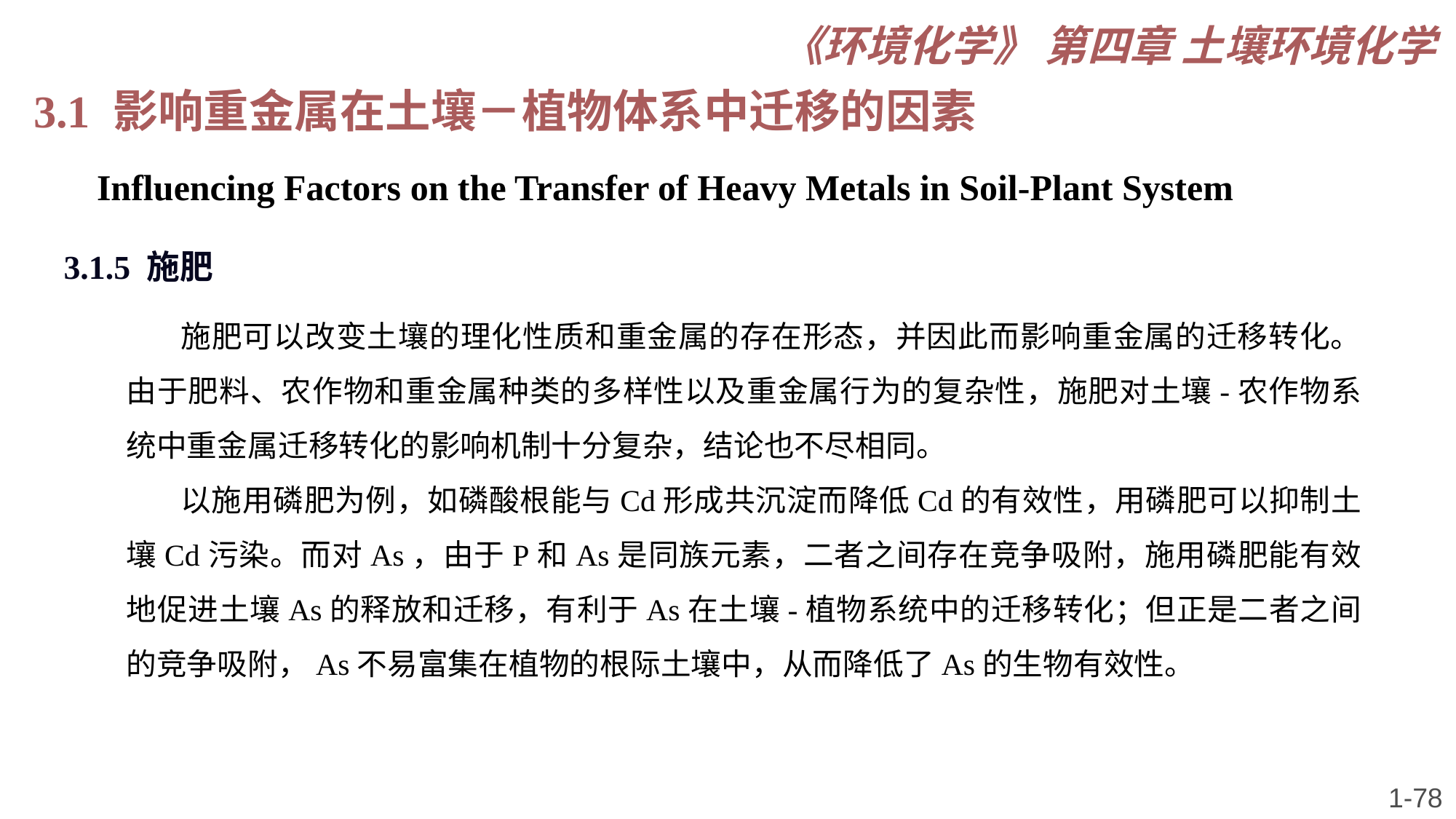

《环境化学》 第四章 土壤环境化学
3.1 影响重金属在土壤－植物体系中迁移的因素
      Influencing Factors on the Transfer of Heavy Metals in Soil-Plant System
3.1.5 施肥
施肥可以改变土壤的理化性质和重金属的存在形态，并因此而影响重金属的迁移转化。由于肥料、农作物和重金属种类的多样性以及重金属行为的复杂性，施肥对土壤-农作物系统中重金属迁移转化的影响机制十分复杂，结论也不尽相同。
以施用磷肥为例，如磷酸根能与Cd形成共沉淀而降低Cd的有效性，用磷肥可以抑制土壤Cd污染。而对As，由于P和As是同族元素，二者之间存在竞争吸附，施用磷肥能有效地促进土壤As的释放和迁移，有利于As在土壤-植物系统中的迁移转化；但正是二者之间的竞争吸附，As不易富集在植物的根际土壤中，从而降低了As的生物有效性。
1-78